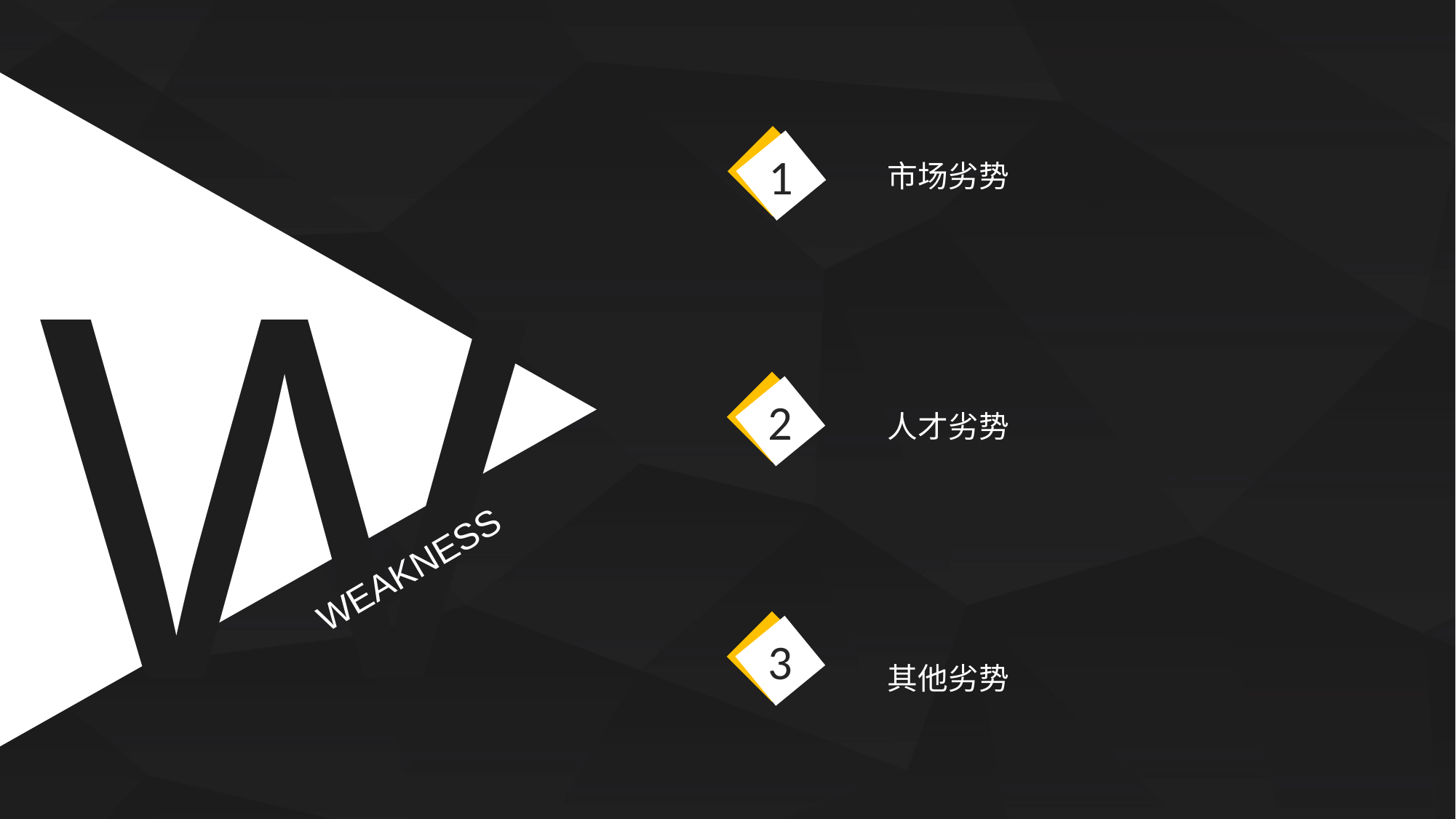

1
W
市场劣势

2
人才劣势
WEAKNESS

3
其他劣势